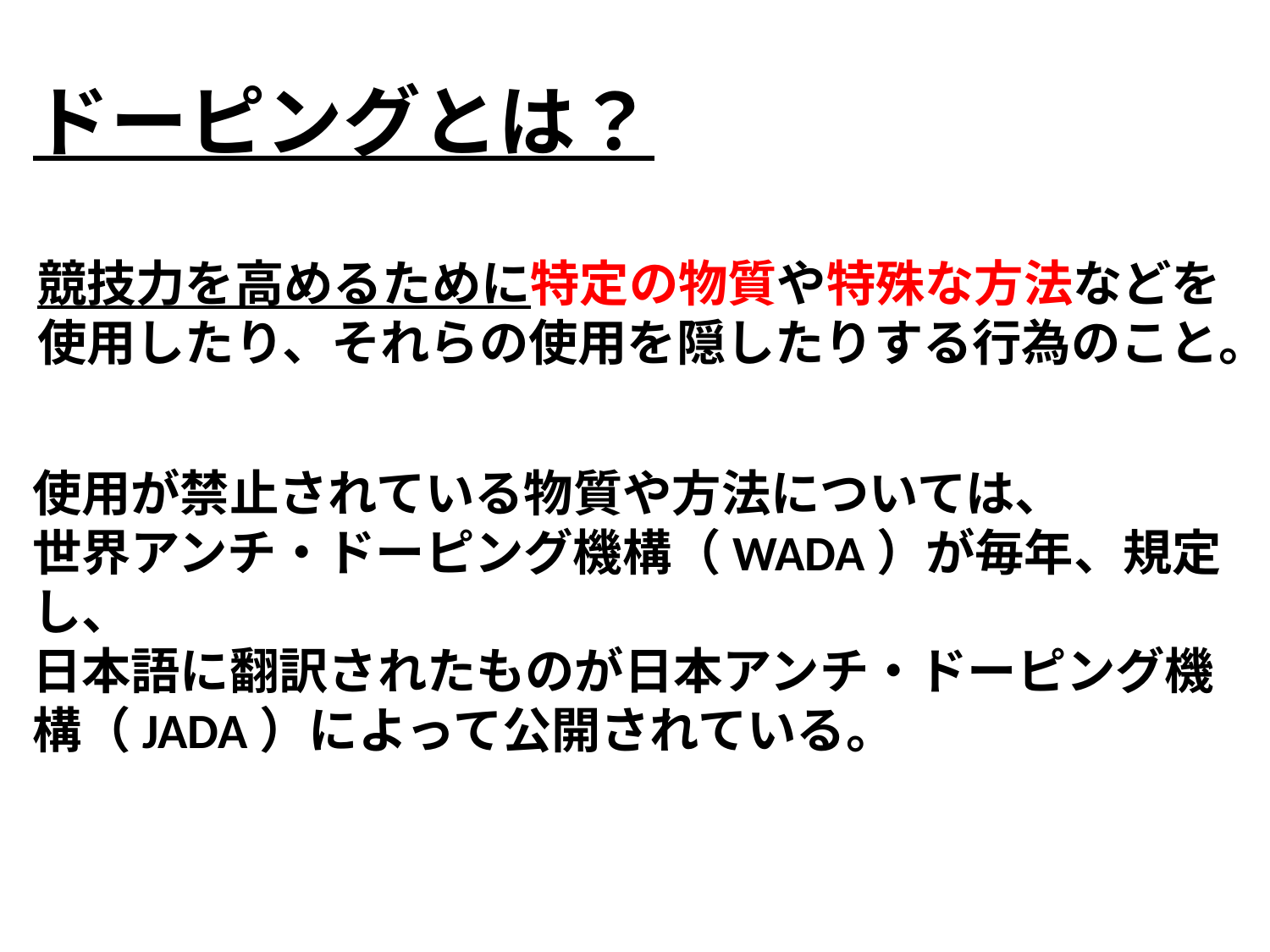

ドーピングとは？
競技力を高めるために特定の物質や特殊な方法などを
使用したり、それらの使用を隠したりする行為のこと。
使用が禁止されている物質や方法については、
世界アンチ・ドーピング機構（WADA）が毎年、規定し、
日本語に翻訳されたものが日本アンチ・ドーピング機構（JADA）によって公開されている。